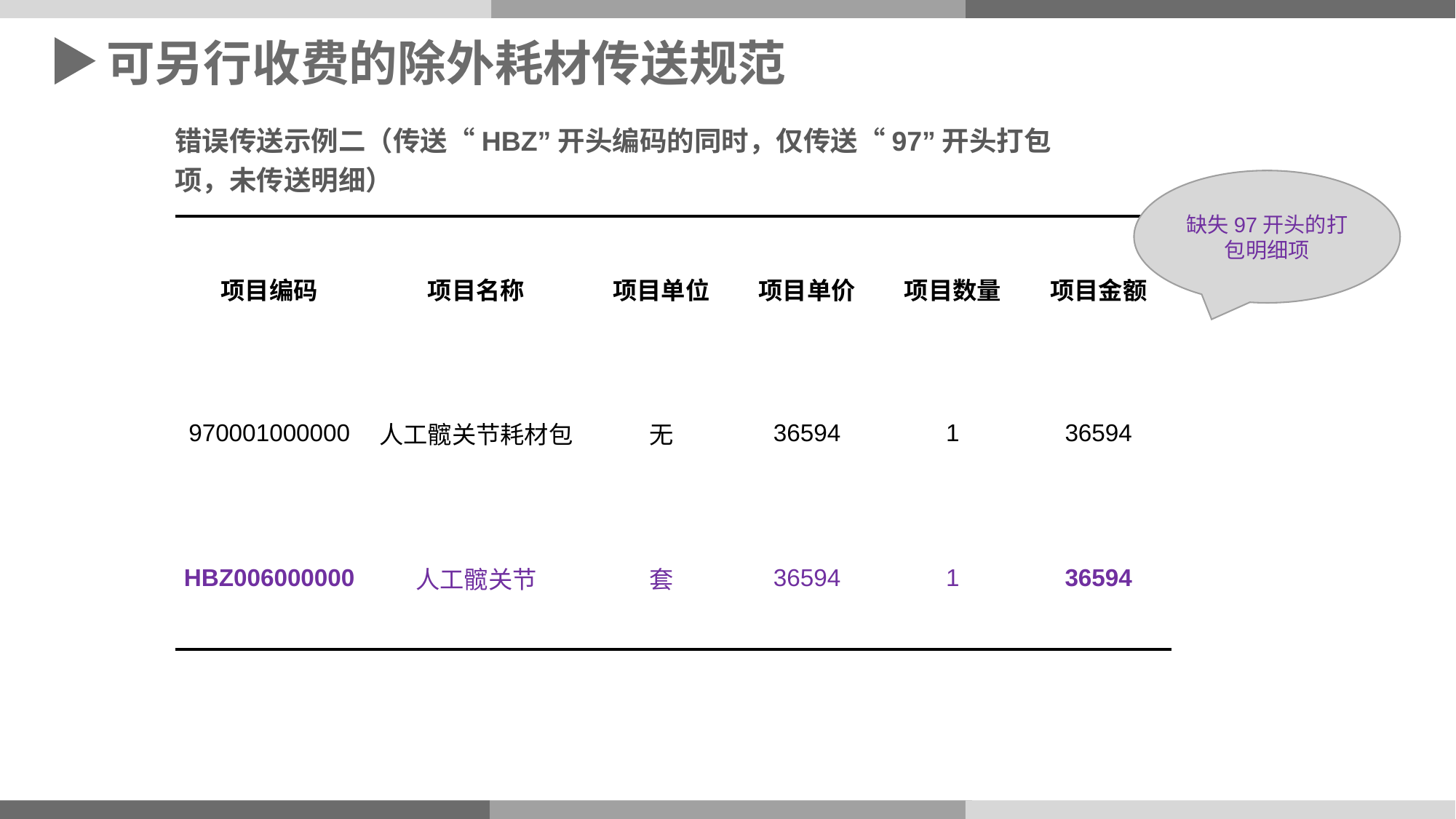

可另行收费的除外耗材传送规范

错误传送示例二（传送“HBZ”开头编码的同时，仅传送“97”开头打包项，未传送明细）
缺失97开头的打包明细项
| 项目编码 | 项目名称 | 项目单位 | 项目单价 | 项目数量 | 项目金额 |
| --- | --- | --- | --- | --- | --- |
| 970001000000 | 人工髋关节耗材包 | 无 | 36594 | 1 | 36594 |
| HBZ006000000 | 人工髋关节 | 套 | 36594 | 1 | 36594 |